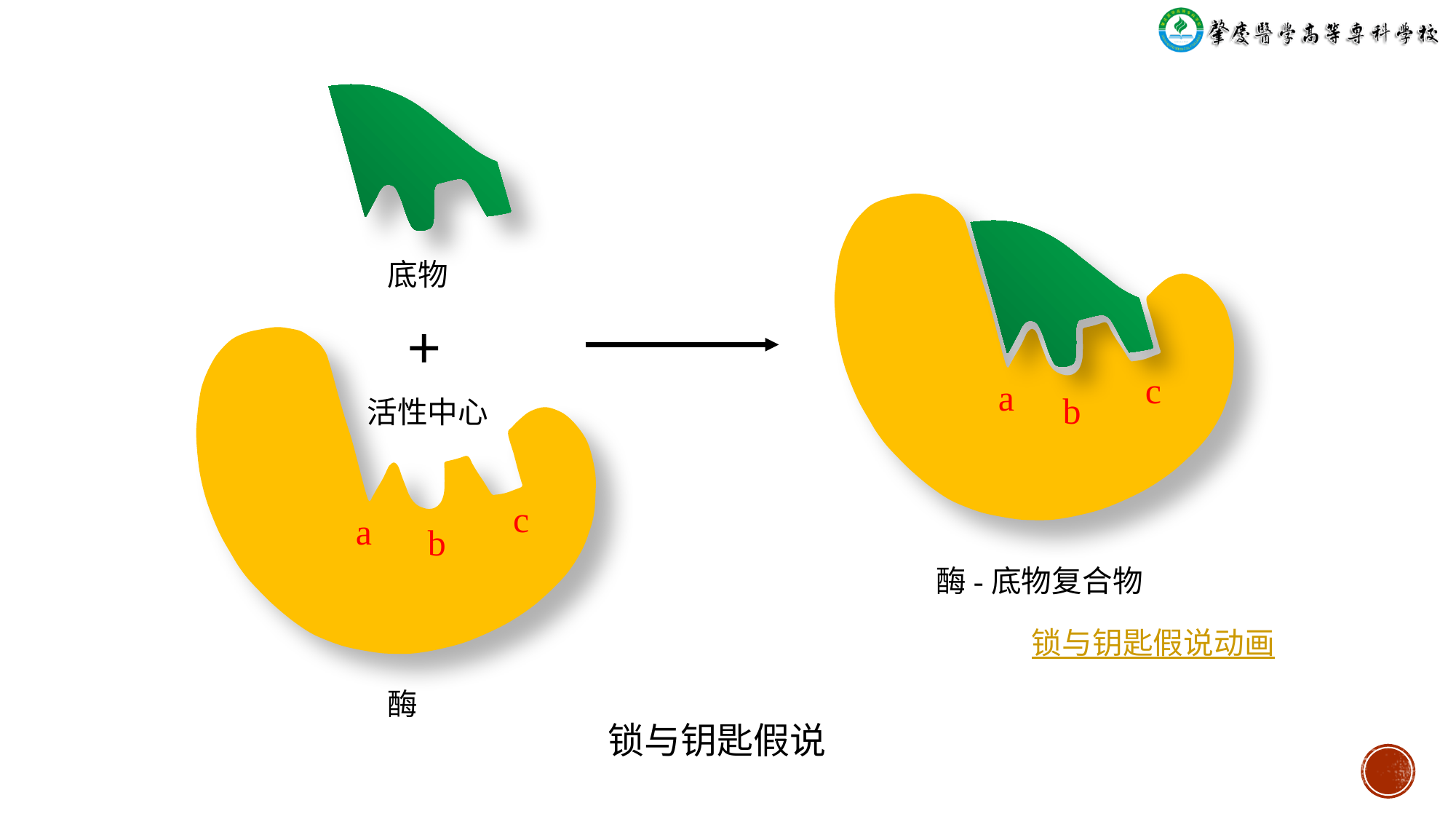

底物
+

c
a
b
活性中心

c
a
b
酶-底物复合物
锁与钥匙假说动画
酶
锁与钥匙假说